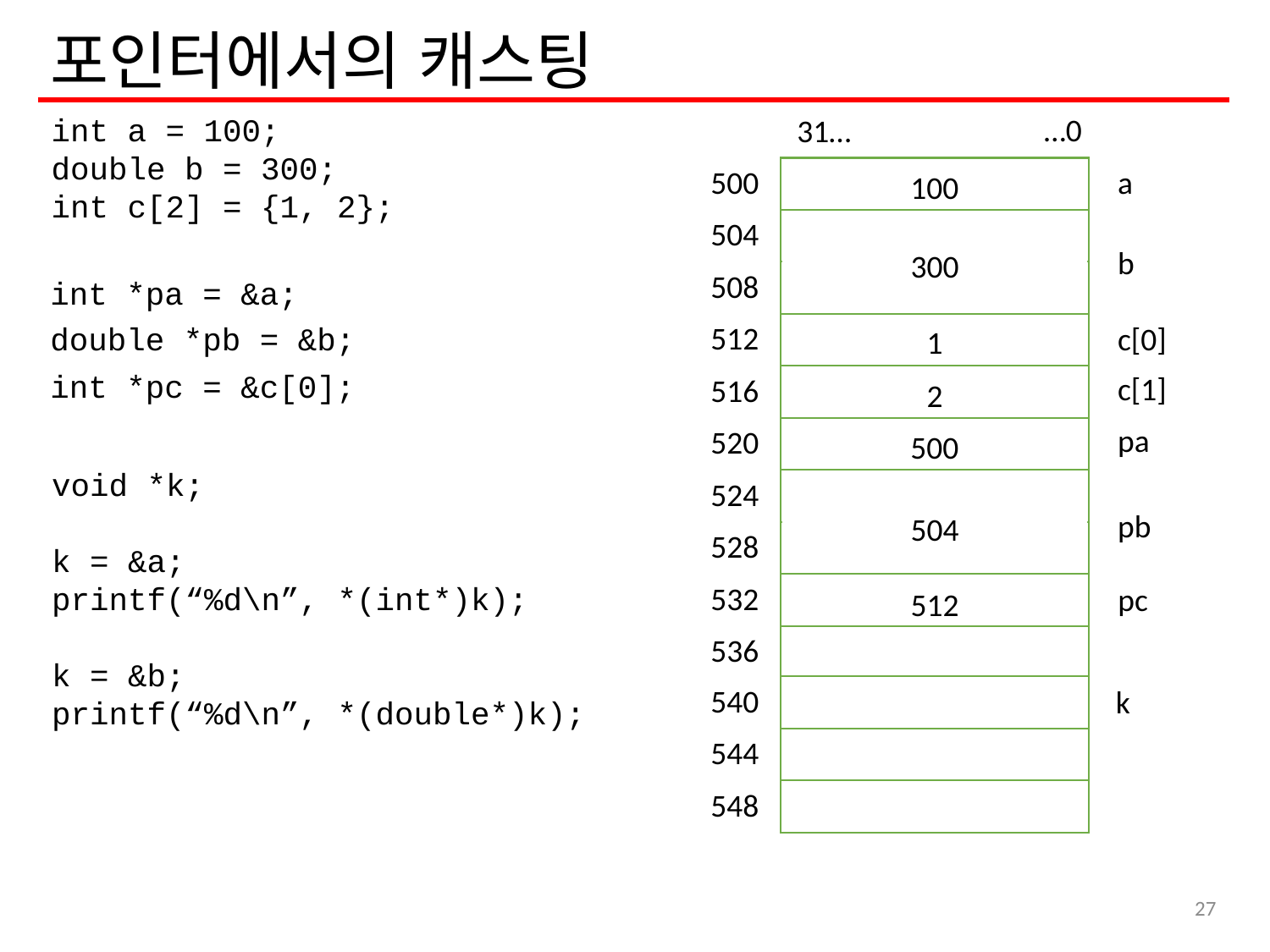

# 포인터에서의 캐스팅
int a = 100;
double b = 300;
int c[2] = {1, 2};

…0
31…
500

504

508

512

516

520

524

528

532

536

540

544

548

a
100
b
300
int *pa = &a;
c[0]
double *pb = &b;
1
int *pc = &c[0];
c[1]
2
pa
500
void *k;

k = &a;
printf(“%d\n”, *(int*)k);

k = &b;
printf(“%d\n”, *(double*)k);
pb
504
pc
512
k
504

27